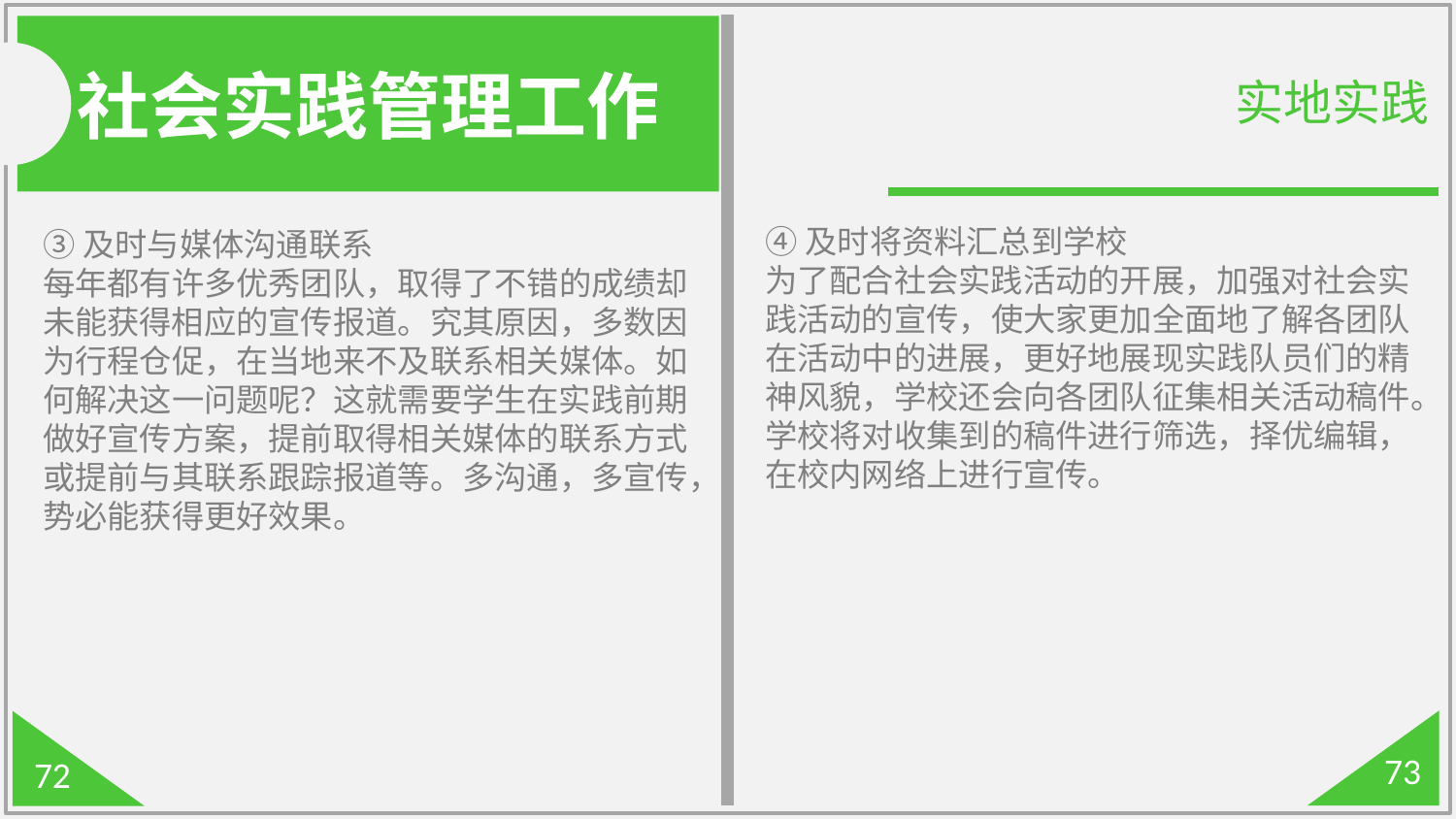

社会实践管理工作

实地实践

④及时将资料汇总到学校
为了配合社会实践活动的开展，加强对社会实践活动的宣传，使大家更加全面地了解各团队在活动中的进展，更好地展现实践队员们的精神风貌，学校还会向各团队征集相关活动稿件。学校将对收集到的稿件进行筛选，择优编辑，在校内网络上进行宣传。
③及时与媒体沟通联系
每年都有许多优秀团队，取得了不错的成绩却未能获得相应的宣传报道。究其原因，多数因为行程仓促，在当地来不及联系相关媒体。如何解决这一问题呢？这就需要学生在实践前期做好宣传方案，提前取得相关媒体的联系方式或提前与其联系跟踪报道等。多沟通，多宣传，势必能获得更好效果。

73
72